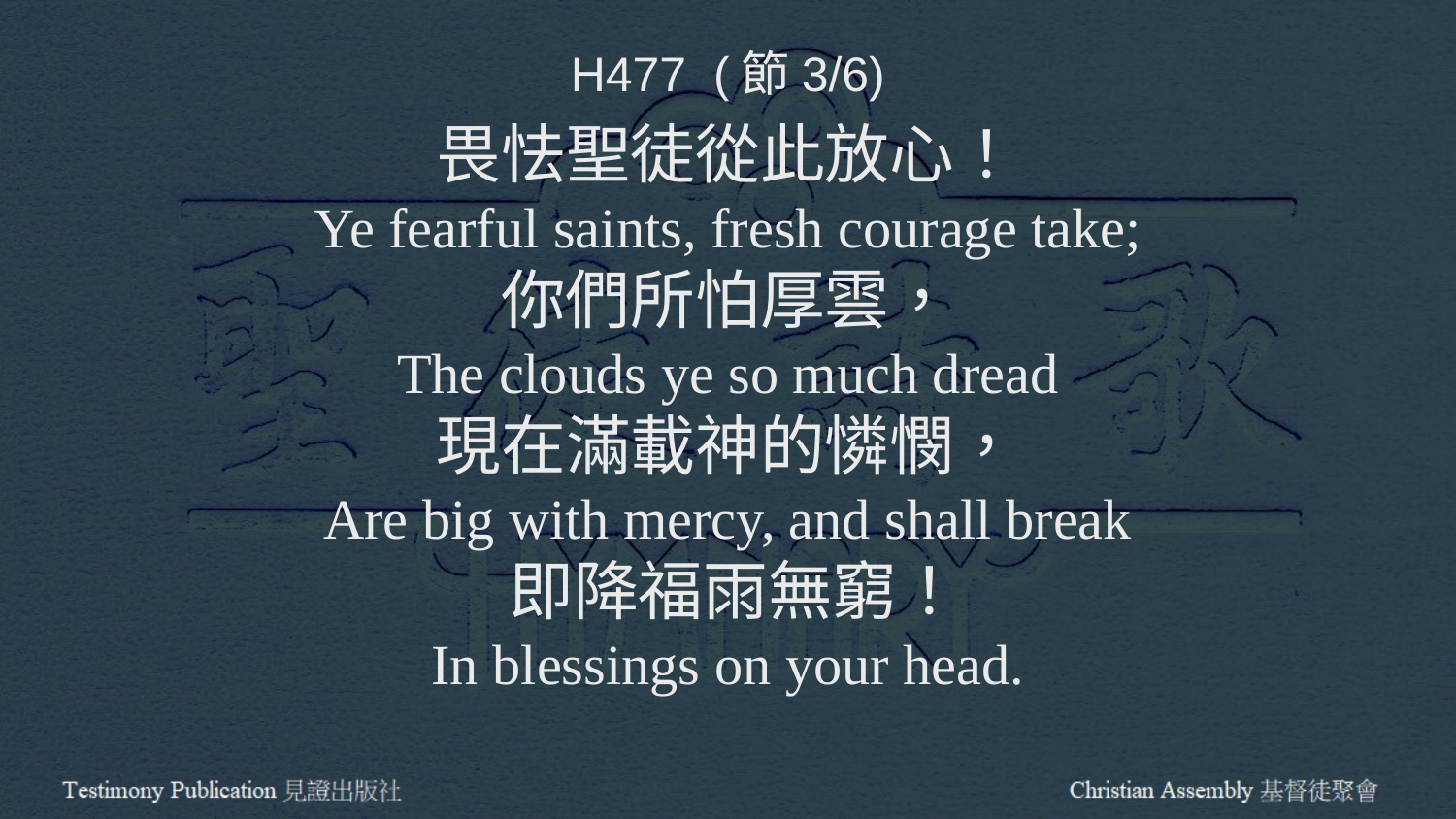

H477  (節3/6)
畏怯聖徒從此放心！
Ye fearful saints, fresh courage take;
你們所怕厚雲，
The clouds ye so much dread
現在滿載神的憐憫，
Are big with mercy, and shall break
 即降福雨無窮！
In blessings on your head.